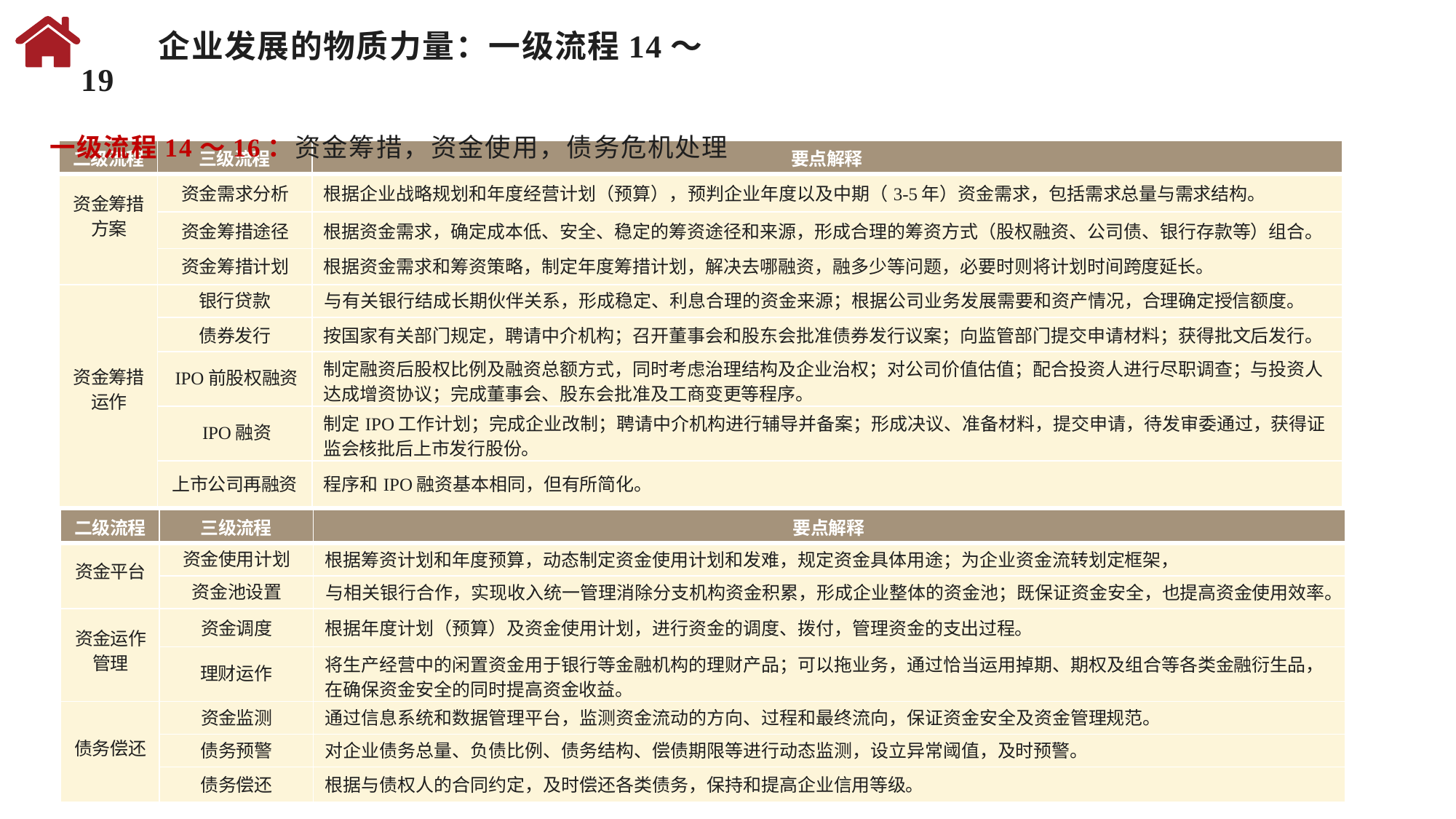

企业发展的物质力量：一级流程14～19

一级流程14～16：资金筹措，资金使用，债务危机处理

| 二级流程 | 三级流程 | 要点解释 |
| --- | --- | --- |
| 资金筹措方案 | 资金需求分析 | 根据企业战略规划和年度经营计划（预算），预判企业年度以及中期（3-5年）资金需求，包括需求总量与需求结构。 |
|  | 资金筹措途径 | 根据资金需求，确定成本低、安全、稳定的筹资途径和来源，形成合理的筹资方式（股权融资、公司债、银行存款等）组合。 |
|  | 资金筹措计划 | 根据资金需求和筹资策略，制定年度筹措计划，解决去哪融资，融多少等问题，必要时则将计划时间跨度延长。 |
| 资金筹措运作 | 银行贷款 | 与有关银行结成长期伙伴关系，形成稳定、利息合理的资金来源；根据公司业务发展需要和资产情况，合理确定授信额度。 |
|  | 债券发行 | 按国家有关部门规定，聘请中介机构；召开董事会和股东会批准债券发行议案；向监管部门提交申请材料；获得批文后发行。 |
|  | IPO前股权融资 | 制定融资后股权比例及融资总额方式，同时考虑治理结构及企业治权；对公司价值估值；配合投资人进行尽职调查；与投资人 达成增资协议；完成董事会、股东会批准及工商变更等程序。 |
|  | IPO融资 | 制定IPO工作计划；完成企业改制；聘请中介机构进行辅导并备案；形成决议、准备材料，提交申请，待发审委通过，获得证 监会核批后上市发行股份。 |
|  | 上市公司再融资 | 程序和IPO融资基本相同，但有所简化。 |
| 二级流程 | 三级流程 | 要点解释 |
| --- | --- | --- |
| 资金平台 | 资金使用计划 | 根据筹资计划和年度预算，动态制定资金使用计划和发难，规定资金具体用途；为企业资金流转划定框架， |
|  | 资金池设置 | 与相关银行合作，实现收入统一管理消除分支机构资金积累，形成企业整体的资金池；既保证资金安全，也提高资金使用效率。 |
| 资金运作管理 | 资金调度 | 根据年度计划（预算）及资金使用计划，进行资金的调度、拨付，管理资金的支出过程。 |
|  | 理财运作 | 将生产经营中的闲置资金用于银行等金融机构的理财产品；可以拖业务，通过恰当运用掉期、期权及组合等各类金融衍生品， 在确保资金安全的同时提高资金收益。 |
| 债务偿还 | 资金监测 | 通过信息系统和数据管理平台，监测资金流动的方向、过程和最终流向，保证资金安全及资金管理规范。 |
|  | 债务预警 | 对企业债务总量、负债比例、债务结构、偿债期限等进行动态监测，设立异常阈值，及时预警。 |
|  | 债务偿还 | 根据与债权人的合同约定，及时偿还各类债务，保持和提高企业信用等级。 |